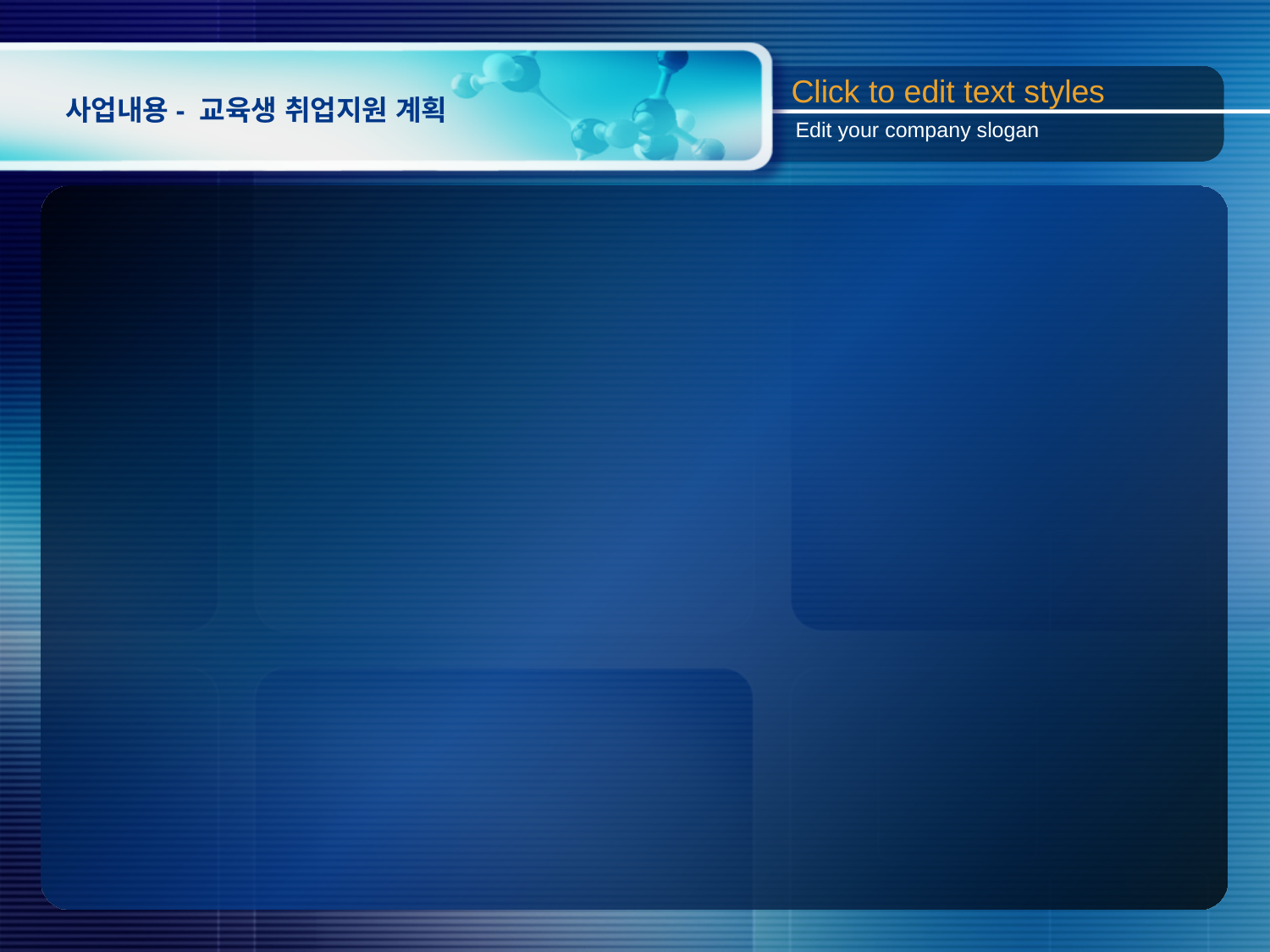

Click to edit text styles
# 사업내용- 교육생 취업지원 계획
Edit your company slogan